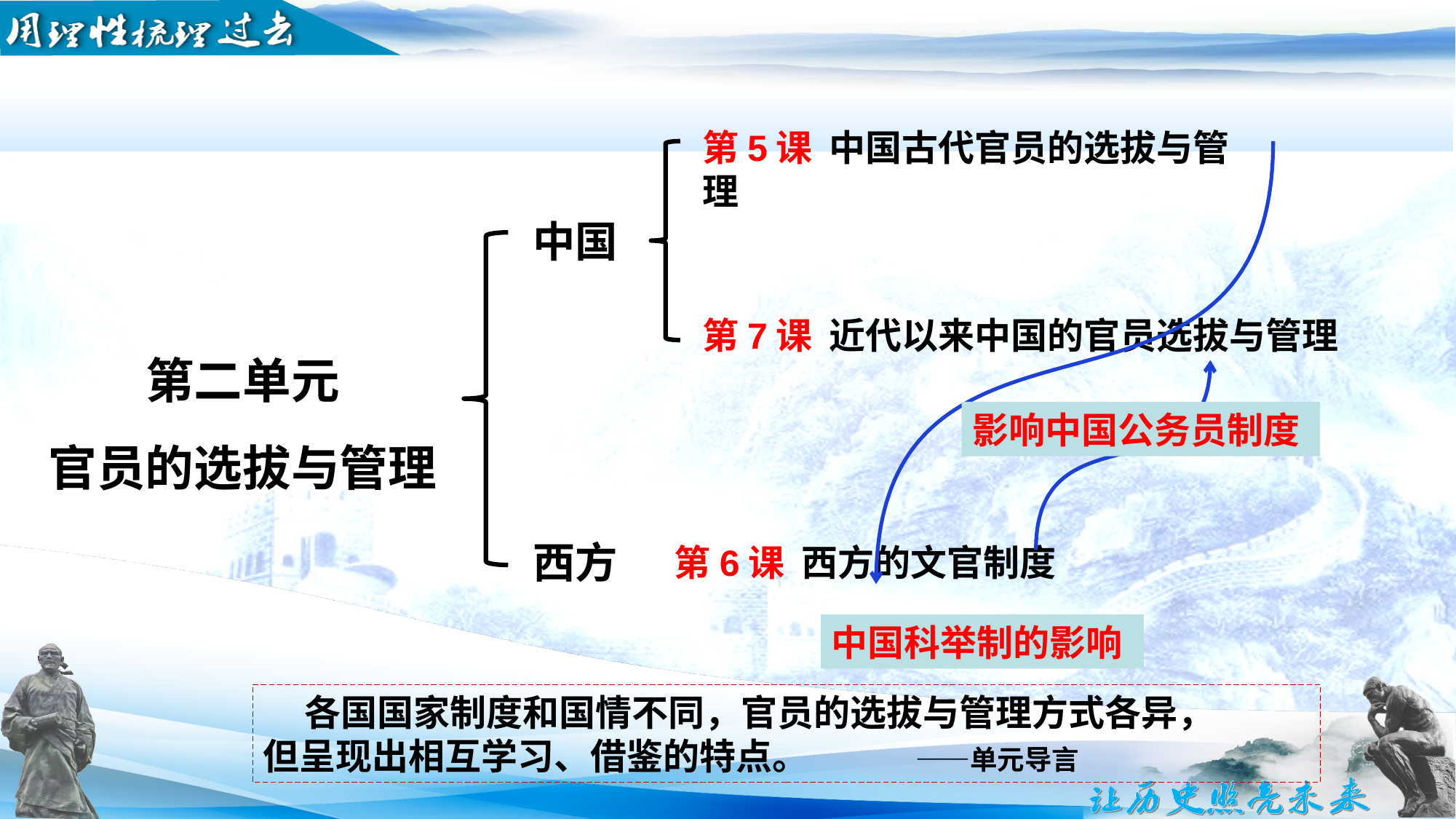

第5课  中国古代官员的选拔与管理

中国

第7课  近代以来中国的官员选拔与管理
第二单元
官员的选拔与管理
影响中国公务员制度
西方
第6课  西方的文官制度
中国科举制的影响
    各国国家制度和国情不同，官员的选拔与管理方式各异，
但呈现出相互学习、借鉴的特点。             ——单元导言